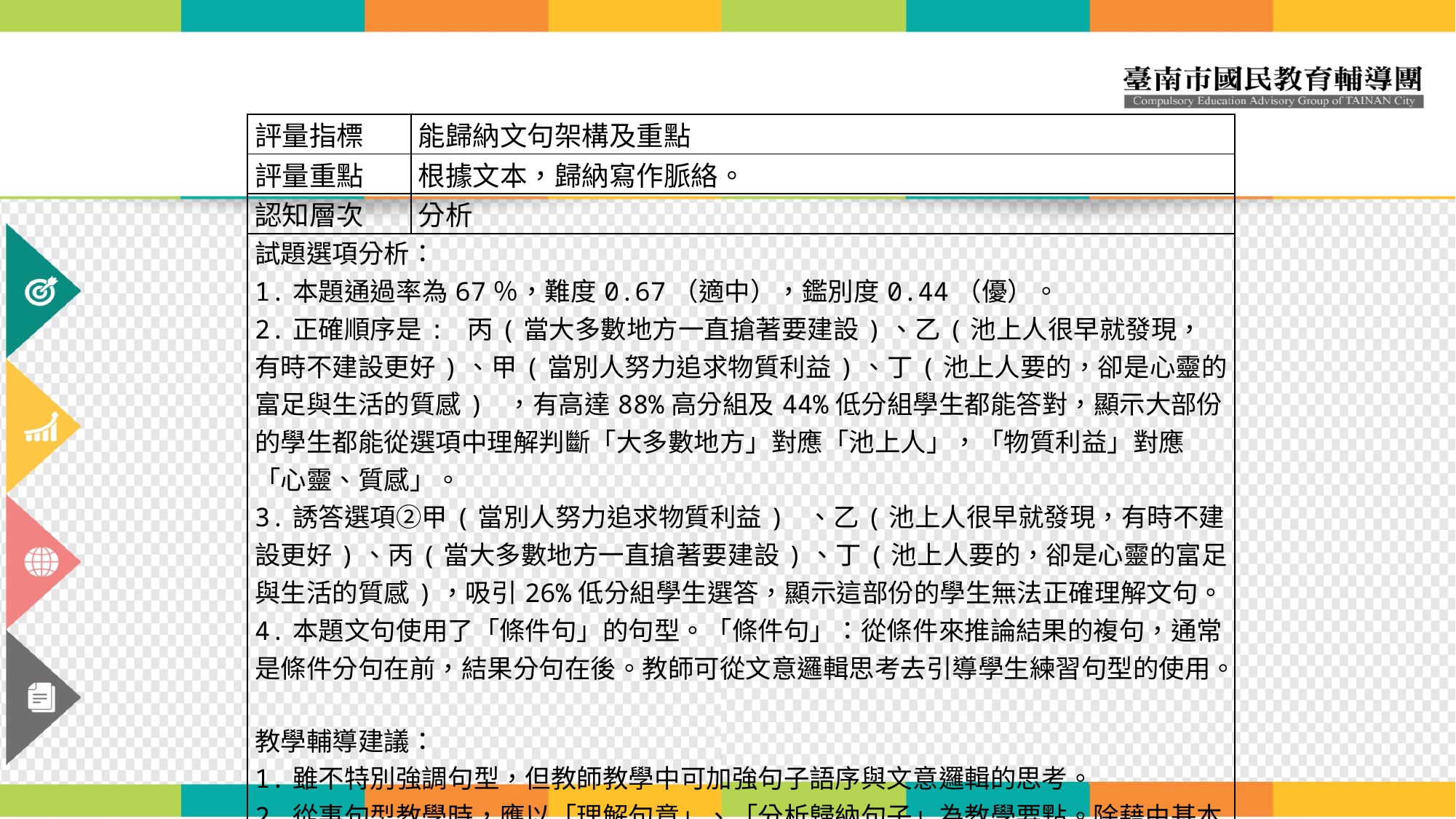

| 評量指標 | 能歸納文句架構及重點 |
| --- | --- |
| 評量重點 | 根據文本，歸納寫作脈絡。 |
| 認知層次 | 分析 |
| 試題選項分析： 1.本題通過率為67％，難度0.67（適中），鑑別度0.44（優）。 2.正確順序是: 丙(當大多數地方一直搶著要建設)、乙(池上人很早就發現，有時不建設更好)、甲(當別人努力追求物質利益)、丁(池上人要的，卻是心靈的富足與生活的質感) ，有高達88%高分組及44%低分組學生都能答對，顯示大部份的學生都能從選項中理解判斷「大多數地方」對應「池上人」，「物質利益」對應「心靈、質感」。 3.誘答選項②甲(當別人努力追求物質利益) 、乙(池上人很早就發現，有時不建設更好)、丙(當大多數地方一直搶著要建設)、丁(池上人要的，卻是心靈的富足與生活的質感)，吸引26%低分組學生選答，顯示這部份的學生無法正確理解文句。 4.本題文句使用了「條件句」的句型。「條件句」：從條件來推論結果的複句，通常是條件分句在前，結果分句在後。教師可從文意邏輯思考去引導學生練習句型的使用。   教學輔導建議： 1.雖不特別強調句型，但教師教學中可加強句子語序與文意邏輯的思考。 2.從事句型教學時，應以「理解句意」、「分析歸納句子」為教學要點。除藉由基本的字詞幫助學生對句意的理解之外，指導學生「由詞成句」的要點，則是在建構「語意完整、語詞正確、語序通順」的句子。 |  |